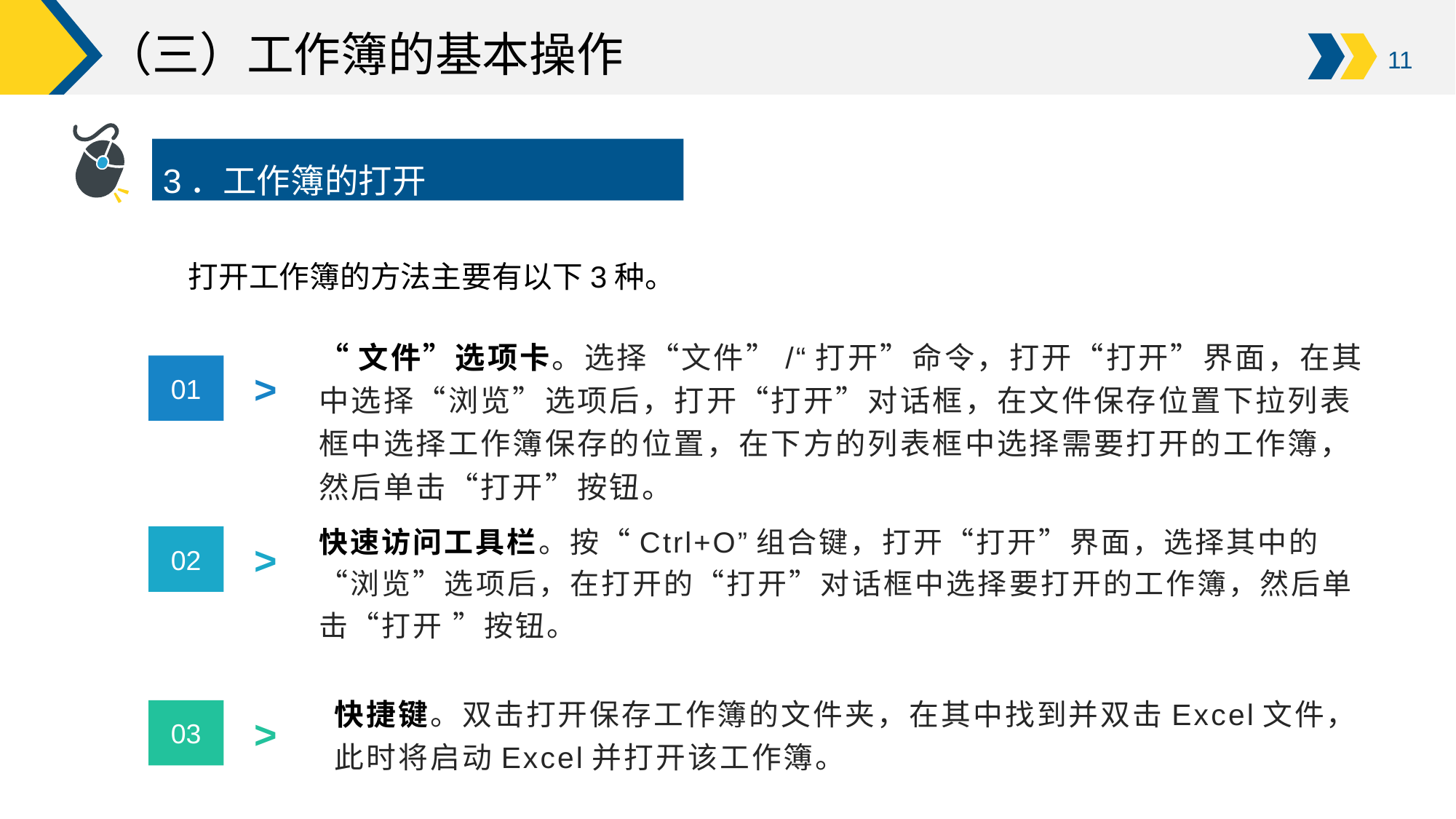

# （三）工作簿的基本操作

3．工作簿的打开
打开工作簿的方法主要有以下3种。
“文件”选项卡。选择“文件”/“打开”命令，打开“打开”界面，在其中选择“浏览”选项后，打开“打开”对话框，在文件保存位置下拉列表框中选择工作簿保存的位置，在下方的列表框中选择需要打开的工作簿，然后单击“打开”按钮。

01
>
快速访问工具栏。按“Ctrl+O”组合键，打开“打开”界面，选择其中的“浏览”选项后，在打开的“打开”对话框中选择要打开的工作簿，然后单击“打开 ”按钮。
02
>
快捷键。双击打开保存工作簿的文件夹，在其中找到并双击Excel文件，此时将启动Excel并打开该工作簿。
03
>